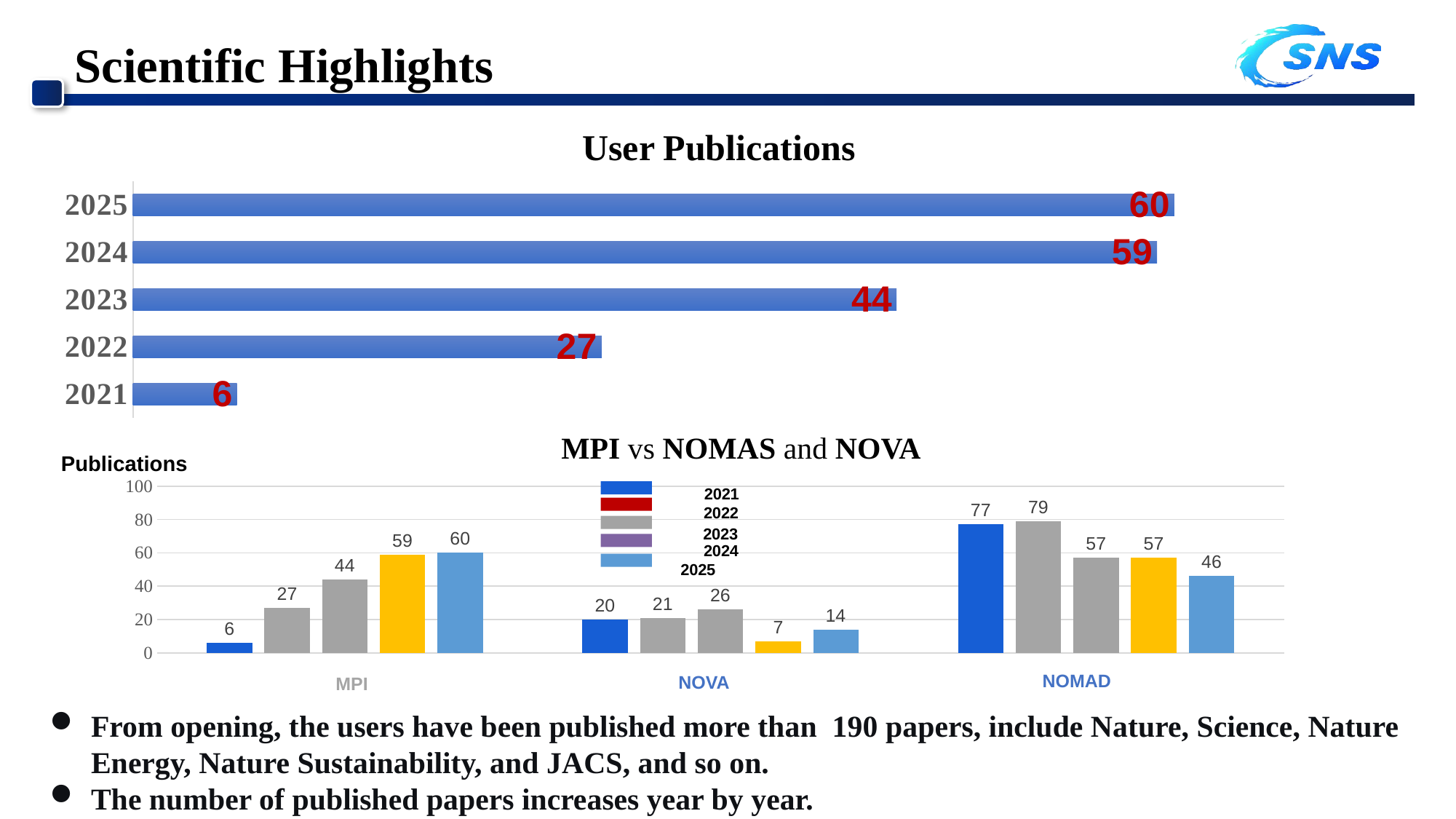

Scientific Highlights
User Publications

### Chart

| Category | 多物理谱仪用户文章数 |
|---|---|
| 2021 | 6.0 |
| 2022 | 27.0 |
| 2023 | 44.0 |
| 2024 | 59.0 |
| 2025 | 60.0 |
MPI vs NOMAS and NOVA
Publications

### Chart

| Category | 2021 | 2022 | 2023 | 2024 |  |
|---|---|---|---|---|---|
2021

2022

2023
NOMAD
NOVA
MPI
2024

2025
From opening, the users have been published more than  190 papers, include Nature, Science, Nature Energy, Nature Sustainability, and JACS, and so on.
The number of published papers increases year by year.